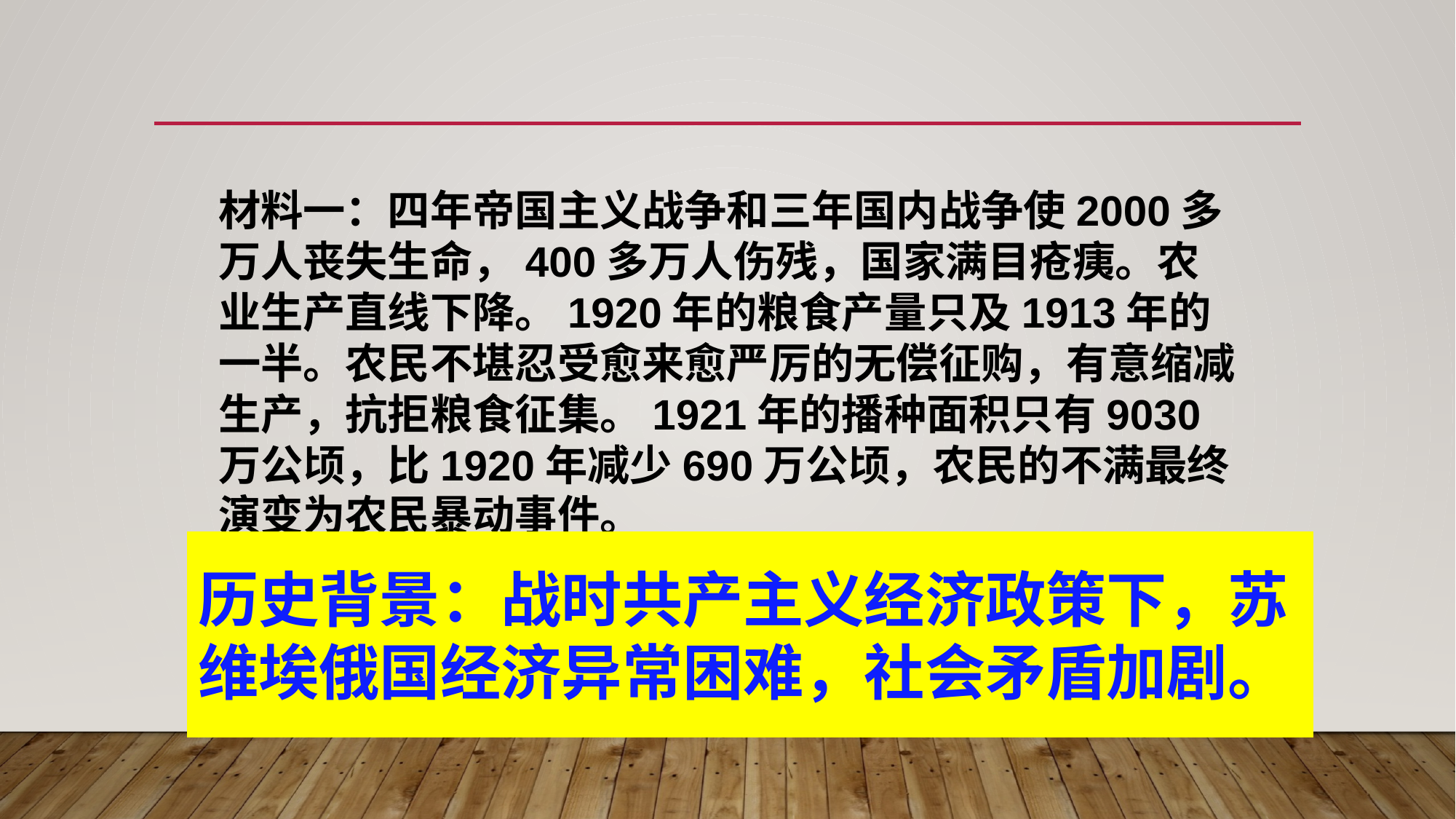

材料一：四年帝国主义战争和三年国内战争使2000多万人丧失生命，400多万人伤残，国家满目疮痍。农业生产直线下降。1920年的粮食产量只及1913年的一半。农民不堪忍受愈来愈严厉的无偿征购，有意缩减生产，抗拒粮食征集。1921年的播种面积只有9030万公顷，比1920年减少690万公顷，农民的不满最终演变为农民暴动事件。
历史背景：战时共产主义经济政策下，苏维埃俄国经济异常困难，社会矛盾加剧。